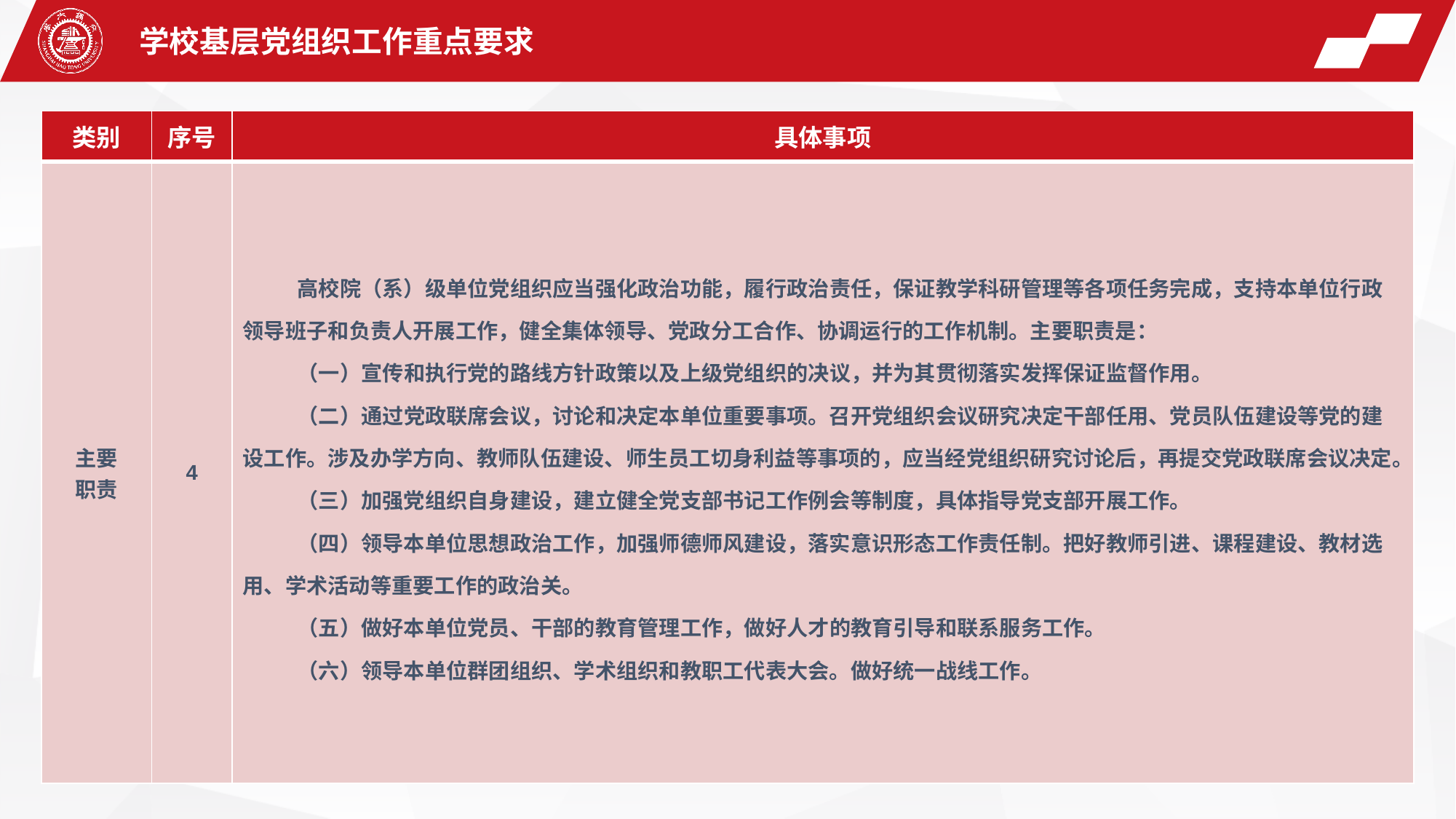

学校基层党组织工作重点要求
| 类别 | 序号 | 具体事项 |
| --- | --- | --- |
| 主要 职责 | 4 | 高校院（系）级单位党组织应当强化政治功能，履行政治责任，保证教学科研管理等各项任务完成，支持本单位行政领导班子和负责人开展工作，健全集体领导、党政分工合作、协调运行的工作机制。主要职责是： （一）宣传和执行党的路线方针政策以及上级党组织的决议，并为其贯彻落实发挥保证监督作用。 （二）通过党政联席会议，讨论和决定本单位重要事项。召开党组织会议研究决定干部任用、党员队伍建设等党的建设工作。涉及办学方向、教师队伍建设、师生员工切身利益等事项的，应当经党组织研究讨论后，再提交党政联席会议决定。 （三）加强党组织自身建设，建立健全党支部书记工作例会等制度，具体指导党支部开展工作。 （四）领导本单位思想政治工作，加强师德师风建设，落实意识形态工作责任制。把好教师引进、课程建设、教材选用、学术活动等重要工作的政治关。 （五）做好本单位党员、干部的教育管理工作，做好人才的教育引导和联系服务工作。 （六）领导本单位群团组织、学术组织和教职工代表大会。做好统一战线工作。 |